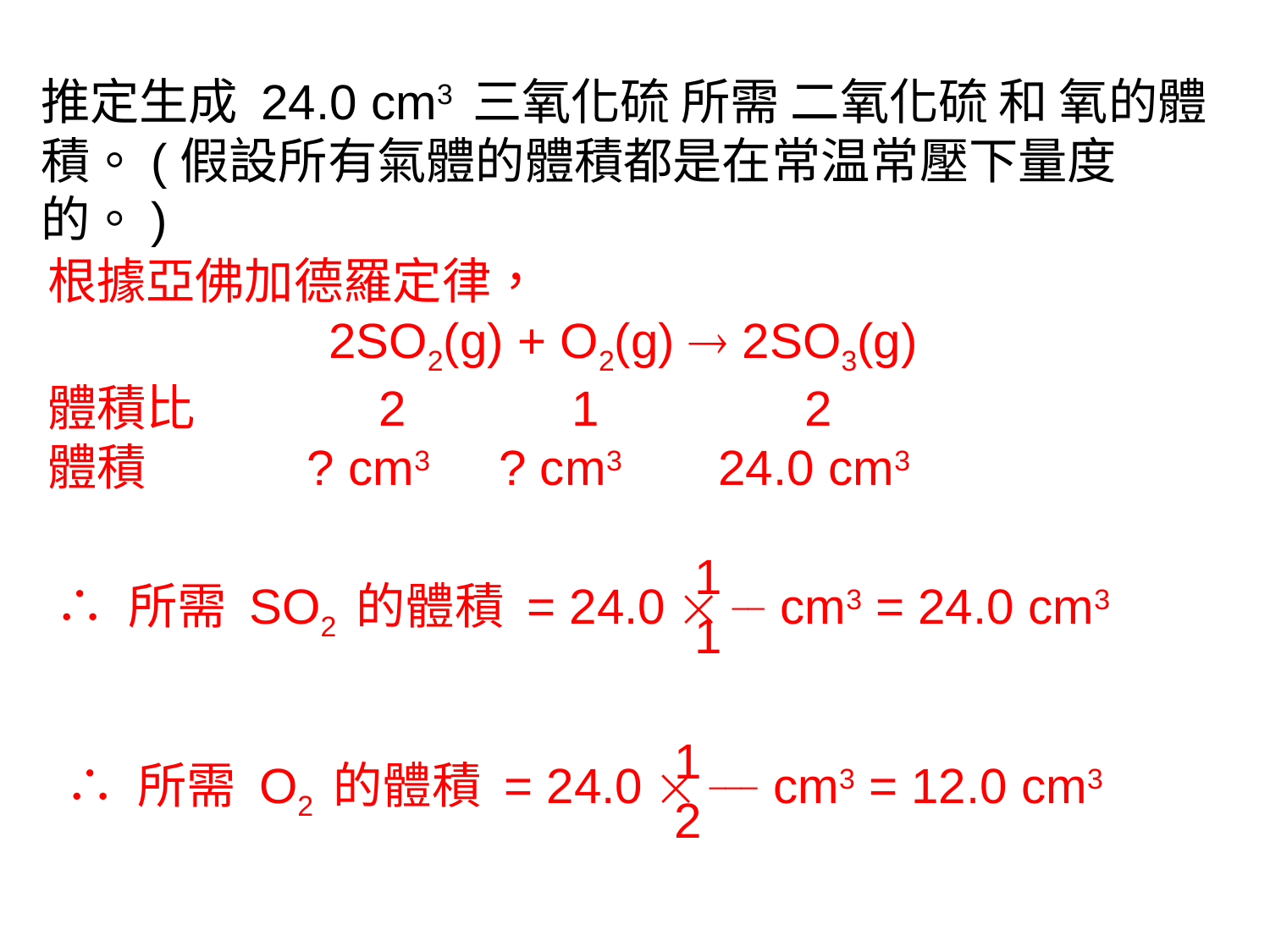

推定生成 24.0 cm3 三氧化硫 所需 二氧化硫 和 氧的體積。(假設所有氣體的體積都是在常温常壓下量度的。)
根據亞佛加德羅定律，
		  2SO2(g) + O2(g) → 2SO3(g)
體積比	      2            1               2
體積	           ? cm3     ? cm3       24.0 cm3
1
1
∴ 所需 SO2 的體積 = 24.0 × __  cm3 = 24.0 cm3
1
2
∴ 所需 O2 的體積 = 24.0 × ___  cm3 = 12.0 cm3